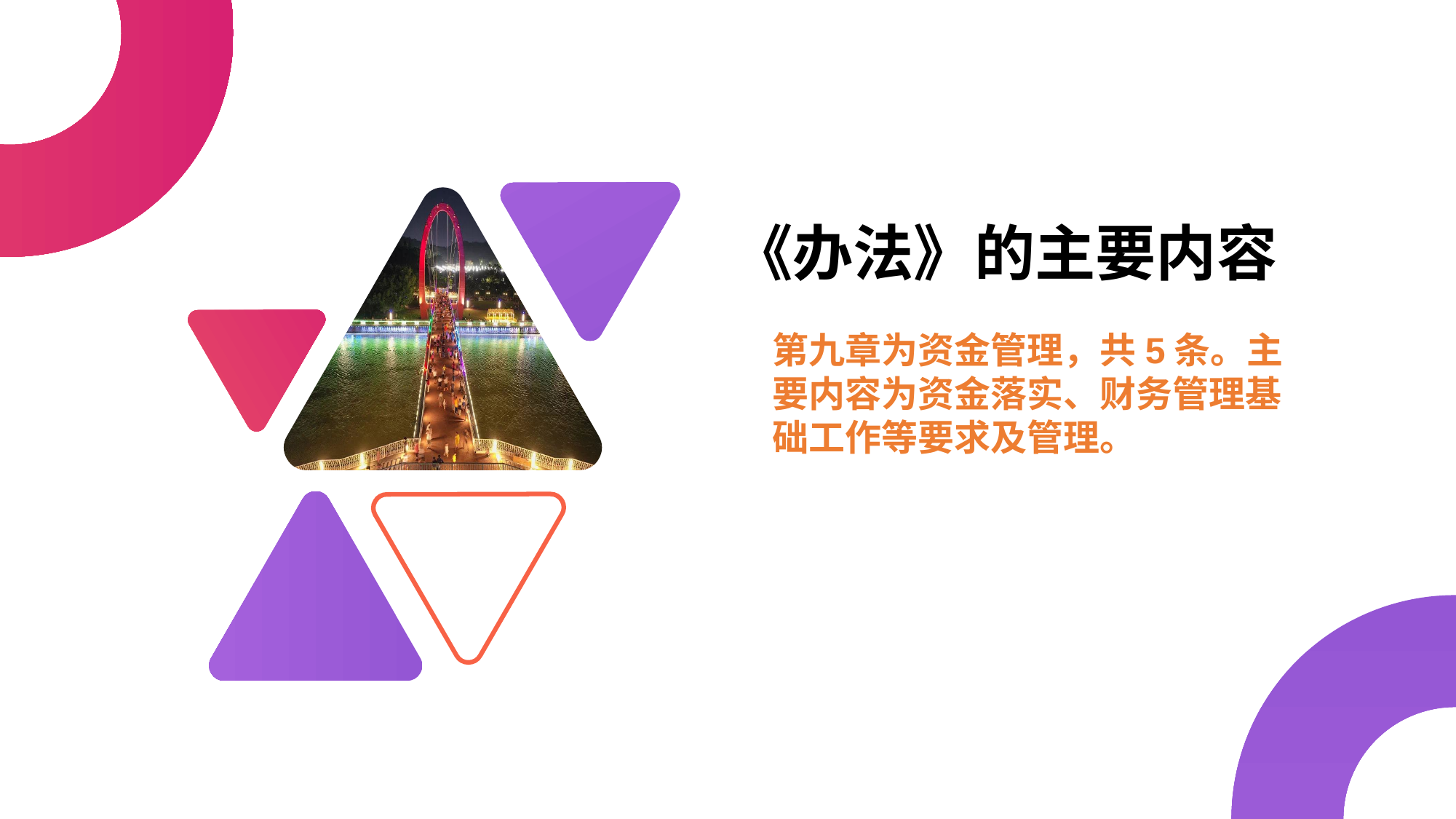

《办法》的主要内容

第九章为资金管理，共5条。主要内容为资金落实、财务管理基础工作等要求及管理。